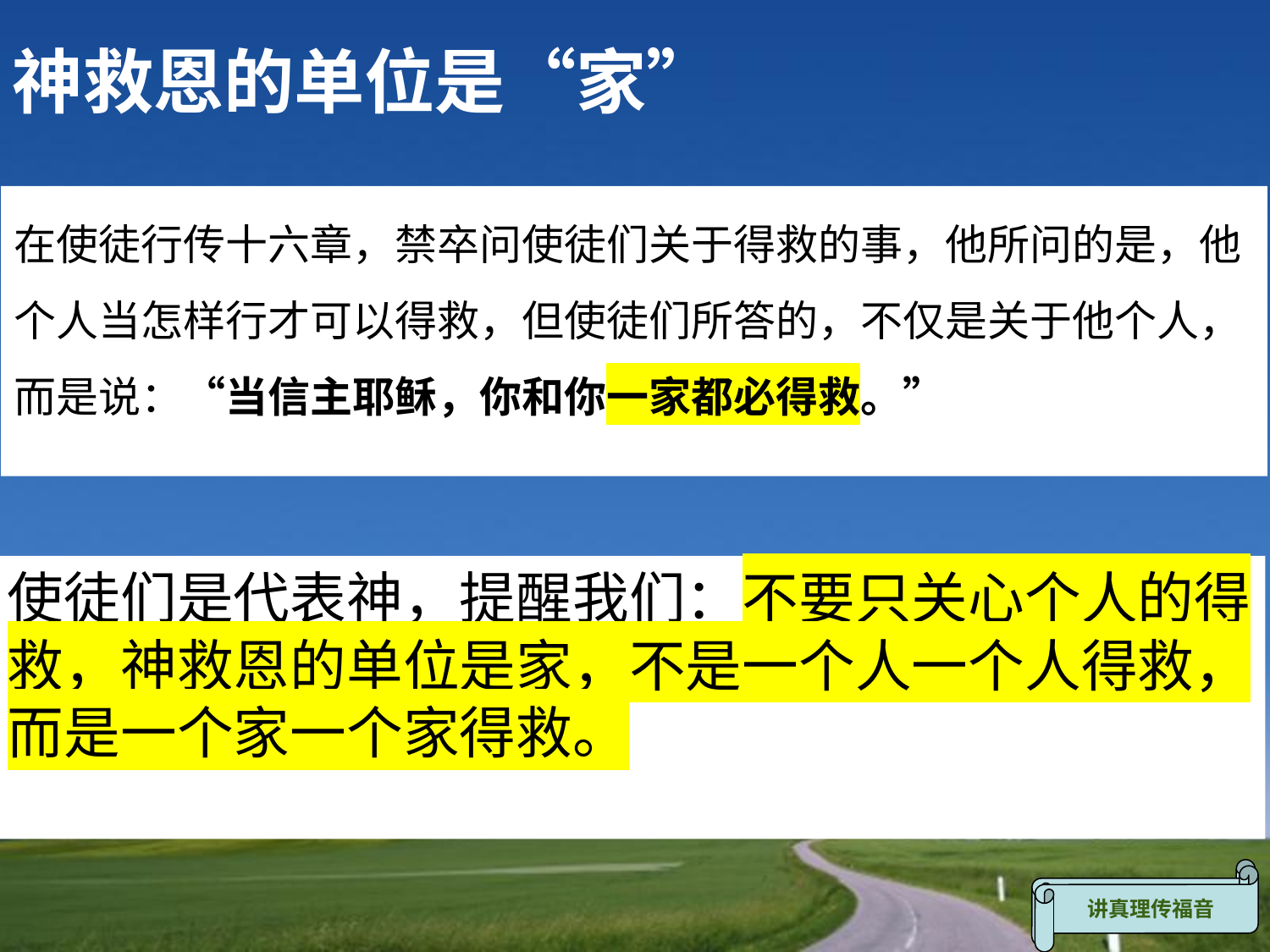

神救恩的单位是“家”
在使徒行传十六章，禁卒问使徒们关于得救的事，他所问的是，他个人当怎样行才可以得救，但使徒们所答的，不仅是关于他个人，而是说：“当信主耶稣，你和你一家都必得救。”
使徒们是代表神，提醒我们：不要只关心个人的得救，神救恩的单位是家，不是一个人一个人得救，而是一个家一个家得救。

神经纶中的经营
讲真理传福音